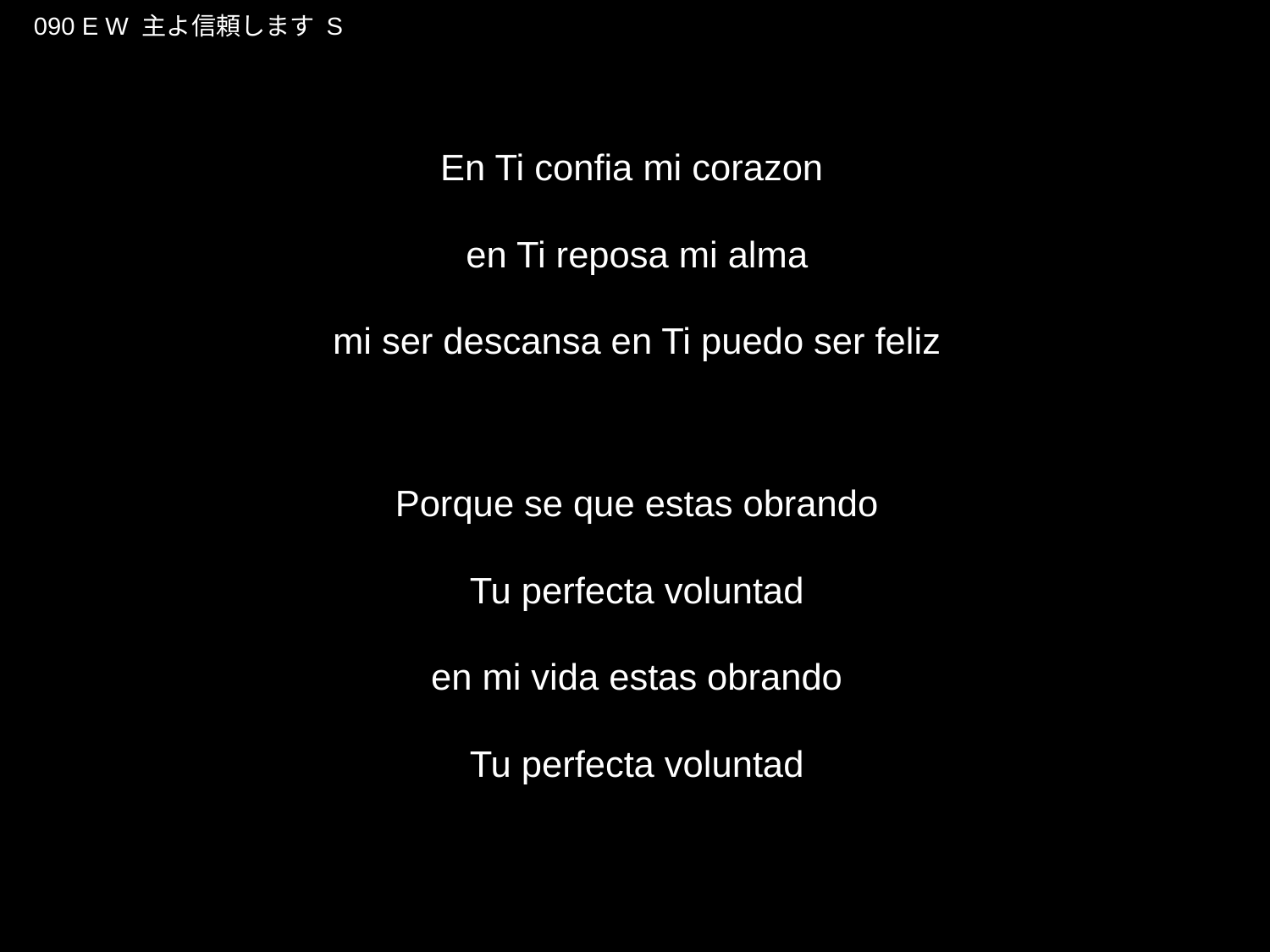

しゅよしんらいします
★W
090 E W 主よ信頼します S
★５
En Ti confia mi corazon
en Ti reposa mi alma
mi ser descansa en Ti puedo ser feliz
Porque se que estas obrando
Tu perfecta voluntad
en mi vida estas obrando
Tu perfecta voluntad